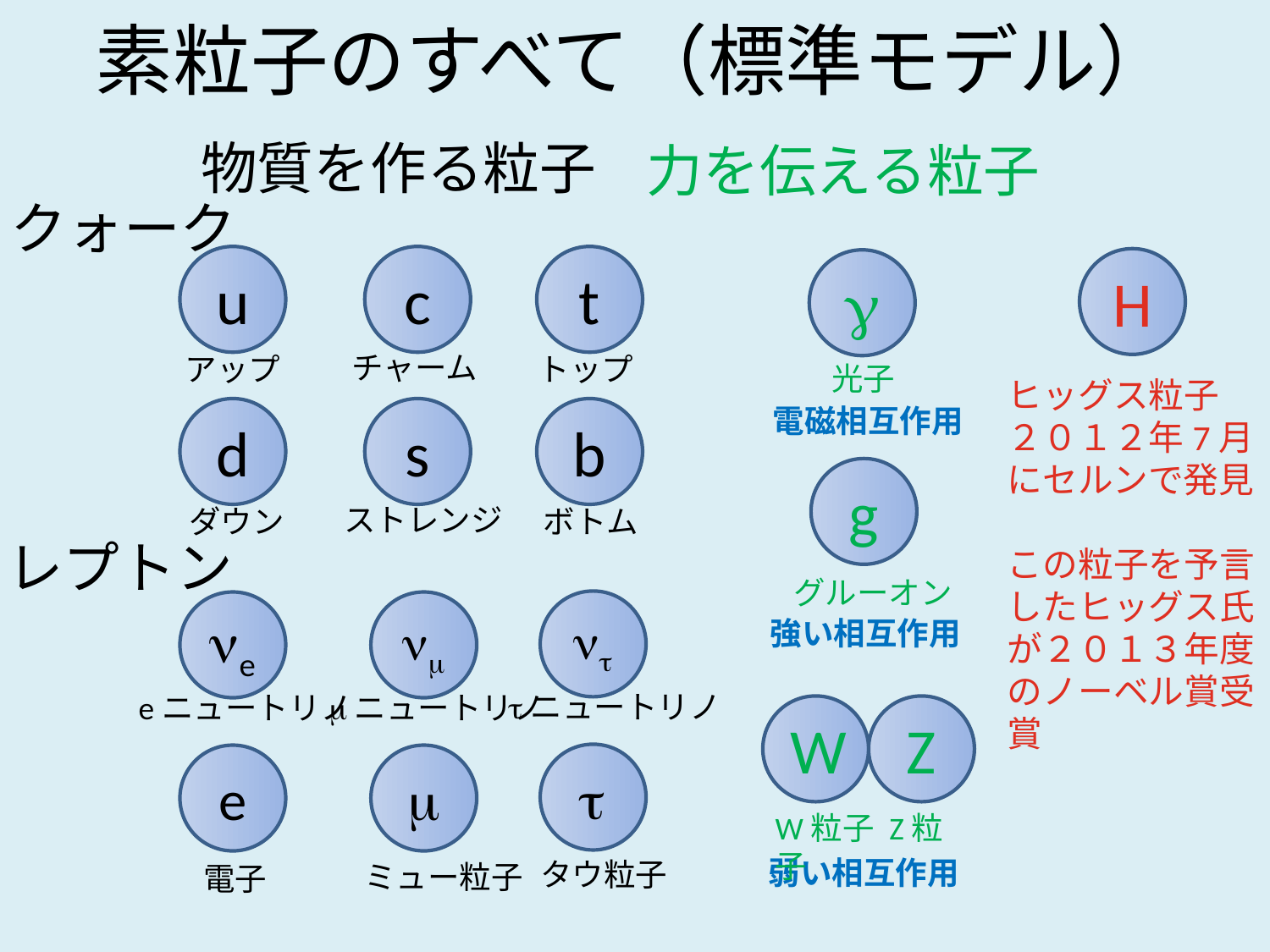

# 素粒子のすべて（標準モデル）
物質を作る粒子
力を伝える粒子
クォーク
u
c
t
H
ヒッグス粒子
２０１２年7月にセルンで発見

この粒子を予言したヒッグス氏が２０１３年度のノーベル賞受賞
γ
チャーム
アップ
トップ
光子
電磁相互作用
d
s
b
g
ストレンジ
ダウン
ボトム
レプトン
グルーオン
ντ
νe
νμ
強い相互作用
τニュートリノ
eニュートリノ
μニュートリノ
W
Z
τ
e
μ
W粒子 Z粒子
弱い相互作用
タウ粒子
ミュー粒子
電子